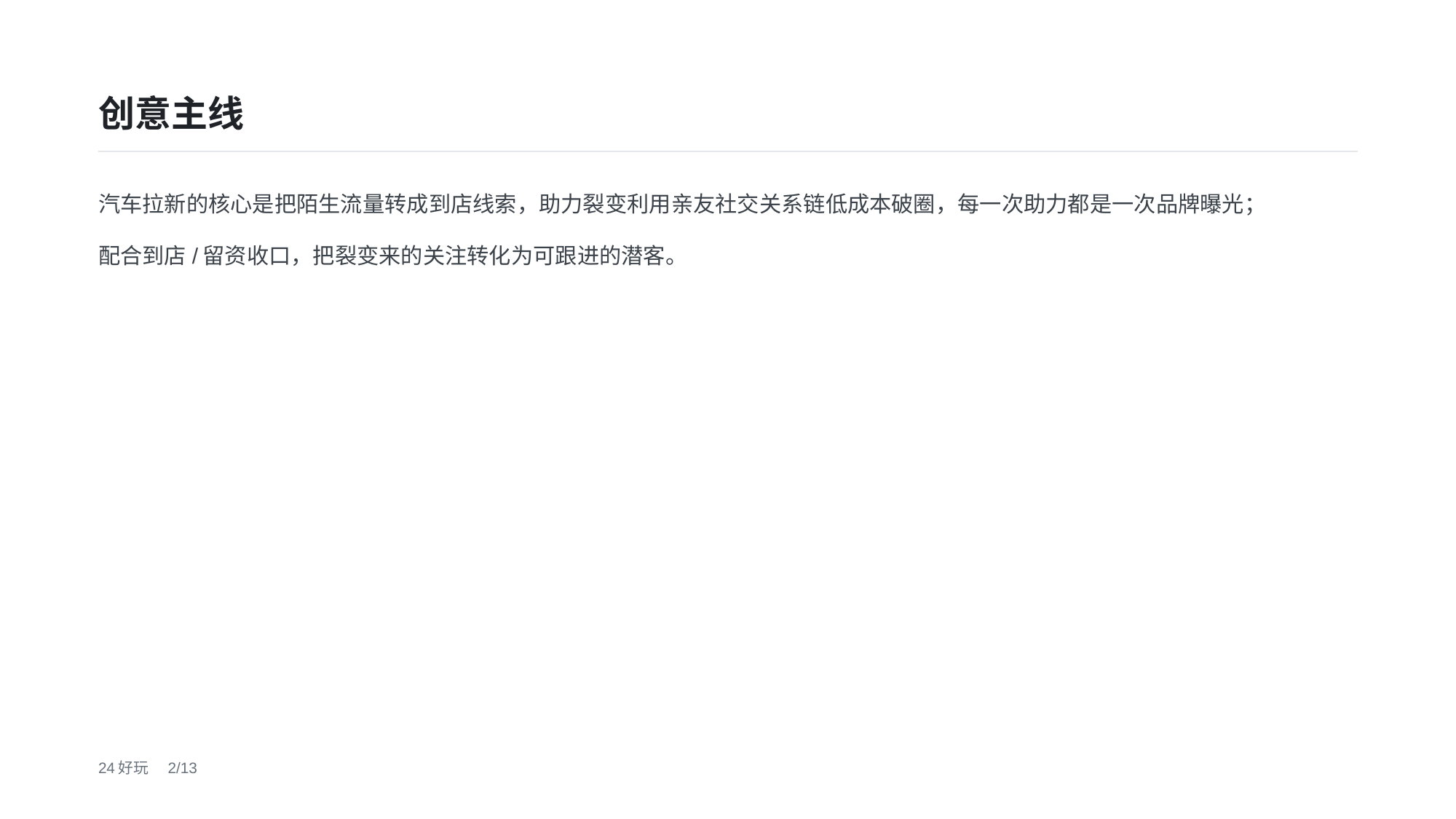

创意主线

汽车拉新的核心是把陌生流量转成到店线索，助力裂变利用亲友社交关系链低成本破圈，每一次助力都是一次品牌曝光；
配合到店/留资收口，把裂变来的关注转化为可跟进的潜客。
24好玩　2/13